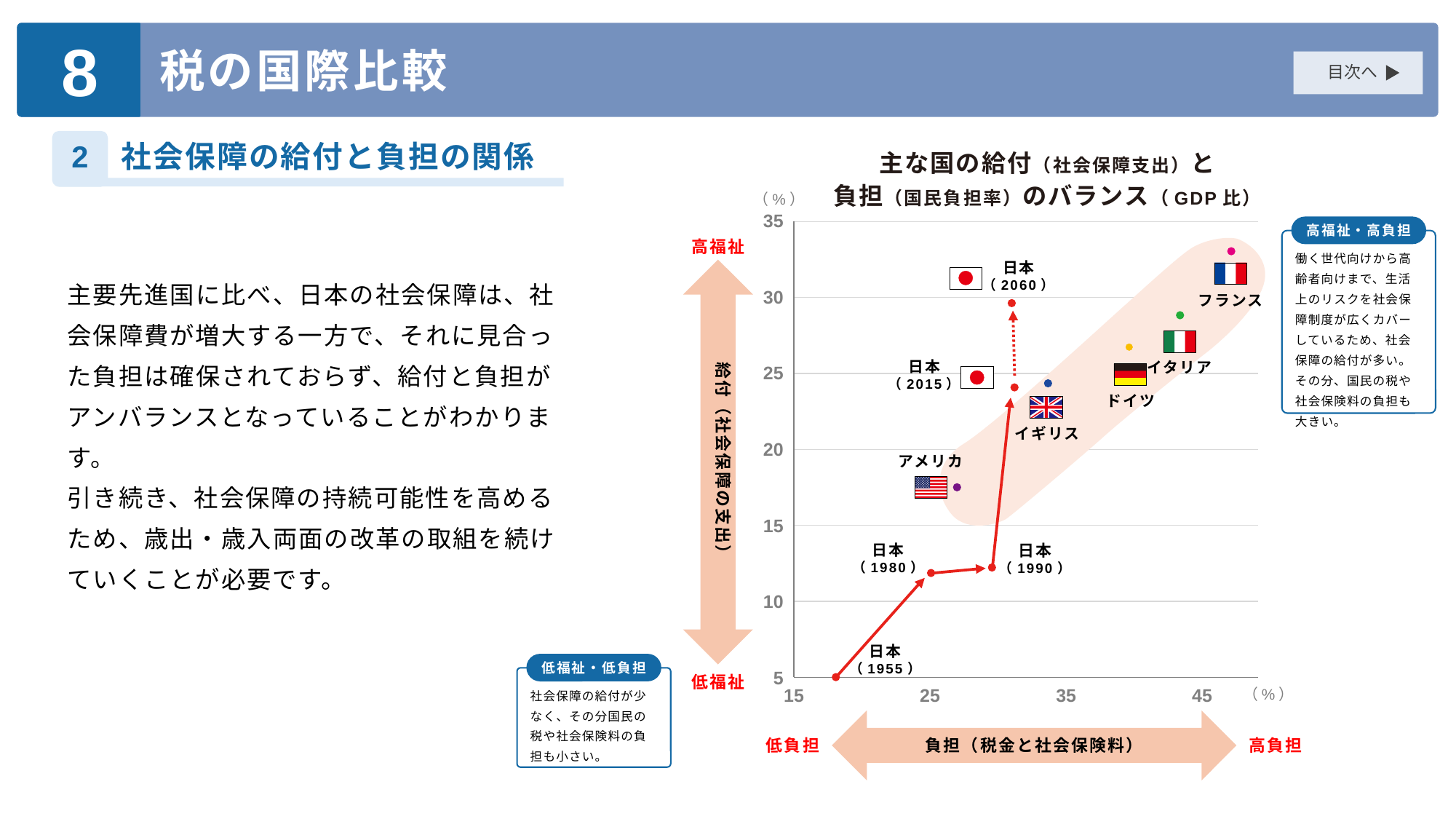

8
税の国際比較

目次へ

2
社会保障の給付と負担の関係
主な国の給付（社会保障支出）と
負担（国民負担率）のバランス（GDP比）

（%）
35

高福祉・高負担

高福祉

働く世代向けから高齢者向けまで、生活上のリスクを社会保障制度が広くカバーしているため、社会保障の給付が多い。その分、国民の税や社会保険料の負担も大きい。
日本
（2060）

主要先進国に比べ、日本の社会保障は、社会保障費が増大する一方で、それに見合った負担は確保されておらず、給付と負担がアンバランスとなっていることがわかります。
引き続き、社会保障の持続可能性を高めるため、歳出・歳入両面の改革の取組を続けていくことが必要です。

30
フランス
給付（社会保障の支出）
日本
（2015）
イタリア
25
ドイツ
イギリス
20
アメリカ
15
日本
（1980）
日本
（1990）

10
日本
（1955）

低福祉・低負担
5
低福祉

（%）
社会保障の給付が少なく、その分国民の税や社会保険料の負担も小さい。
15
25
35
45
低負担
負担（税金と社会保険料）
高負担